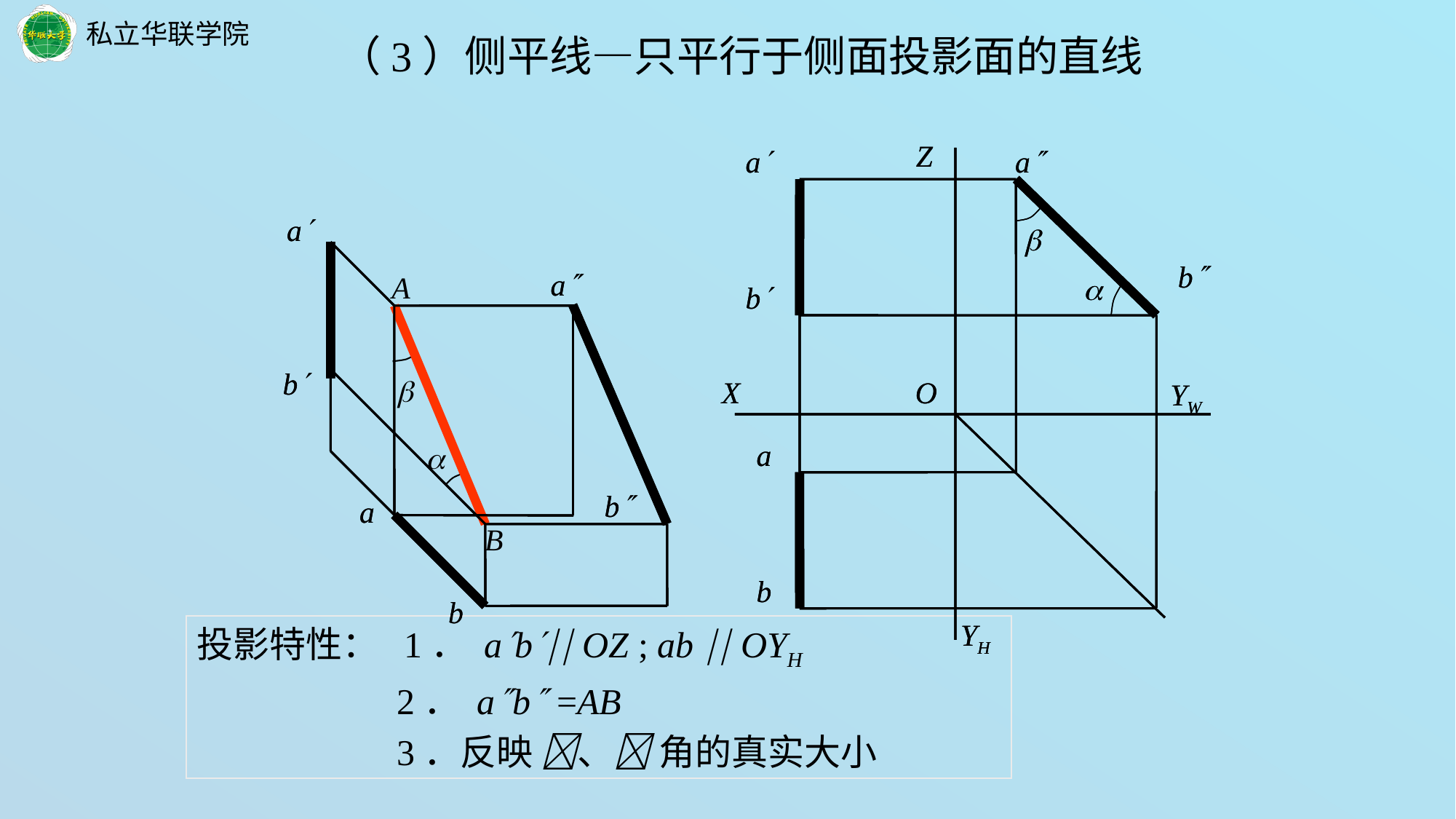

（3）侧平线—只平行于侧面投影面的直线
Z
a′
a″

b″
b′

O
X
YW

a

b

YH
Z
a′
a″

b″
b′

O
X
YW

a

b

YH

β
α

β
α

a′

a″

b′

b″
a

b

a′

a″

b′

b″
a

b

A

B

β
α

投影特性：  1． a′b′|| OZ ; ab || OYH
                      2． a″b″ =AB
                      3．反映 α、β 角的真实大小